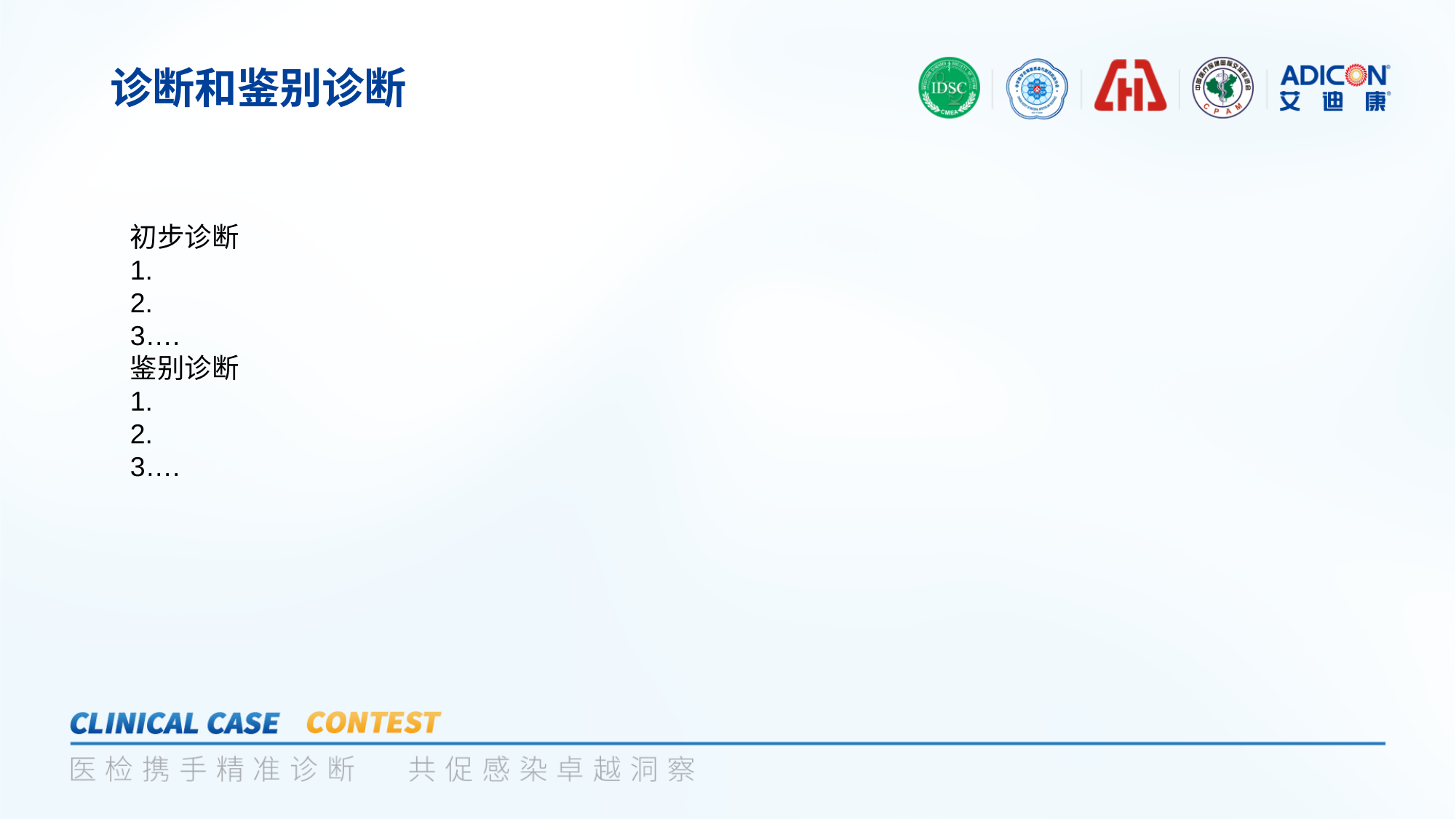

诊断和鉴别诊断
初步诊断
1.
2.
3….
鉴别诊断
1.
2.
3….